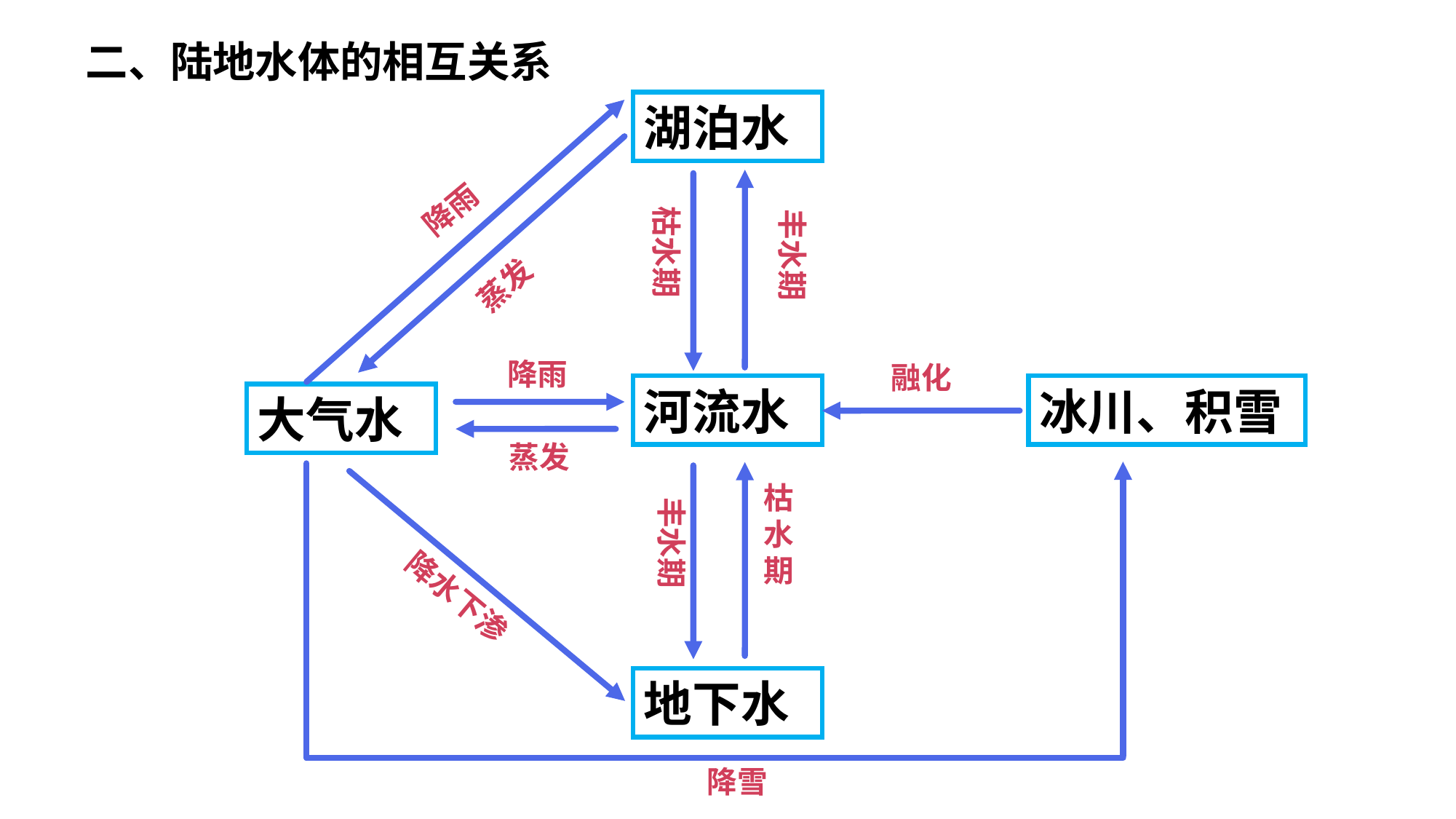

二、陆地水体的相互关系
湖泊水

降雨
枯水期
丰水期
蒸发

降雨
融化
河流水
冰川、积雪
大气水
蒸发

枯
水
期
丰水期

降水下渗
地下水
降雪
河流特征存在区域差异
区域特征不同
河流的主要补给方式也不相同